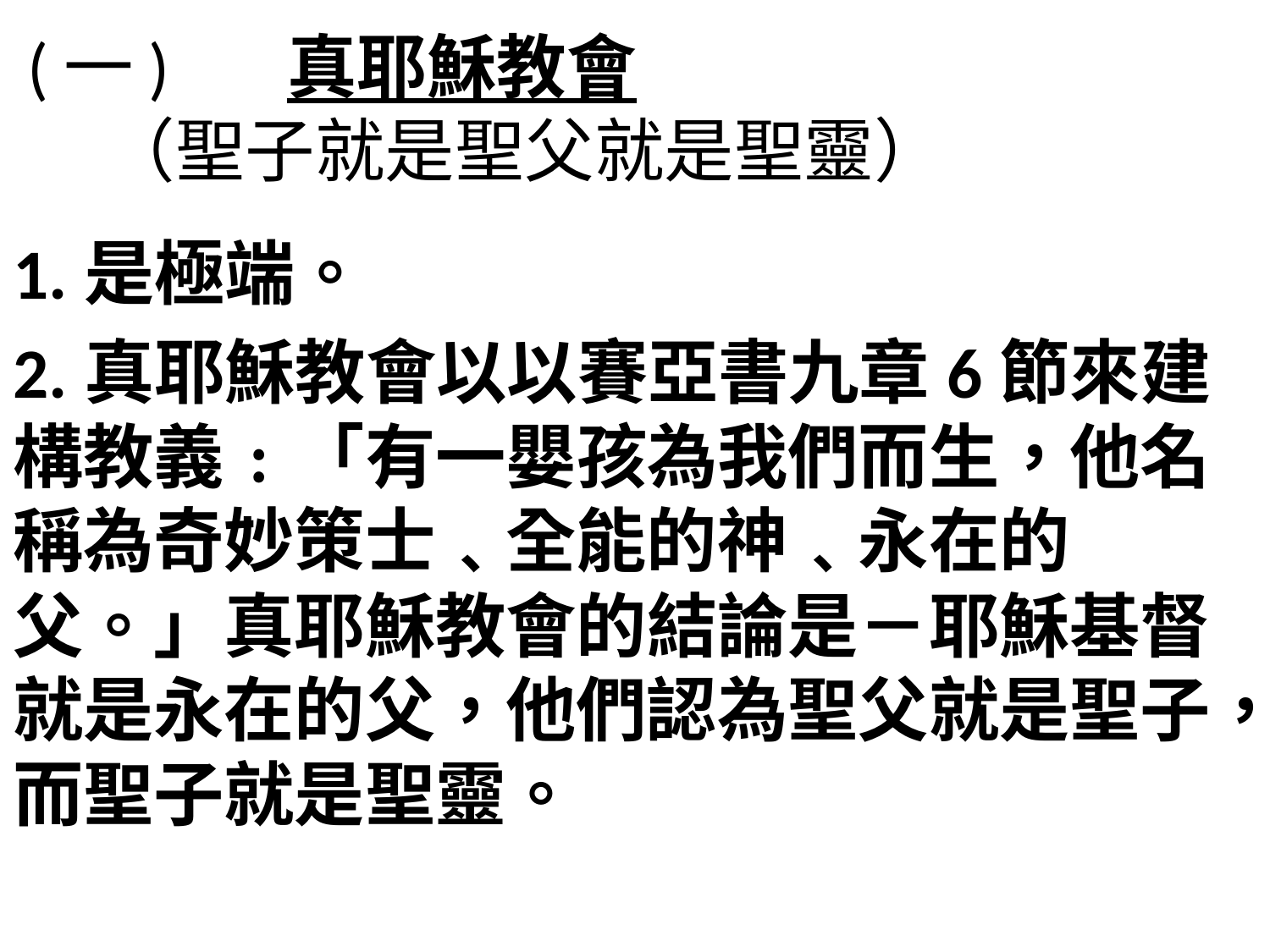

# (一)	 真耶穌教會 （聖子就是聖父就是聖靈）
1.是極端。
2.真耶穌教會以以賽亞書九章6節來建構教義﹕「有一嬰孩為我們而生，他名稱為奇妙策士﹑全能的神﹑永在的父。」真耶穌教會的結論是－耶穌基督就是永在的父，他們認為聖父就是聖子，而聖子就是聖靈。